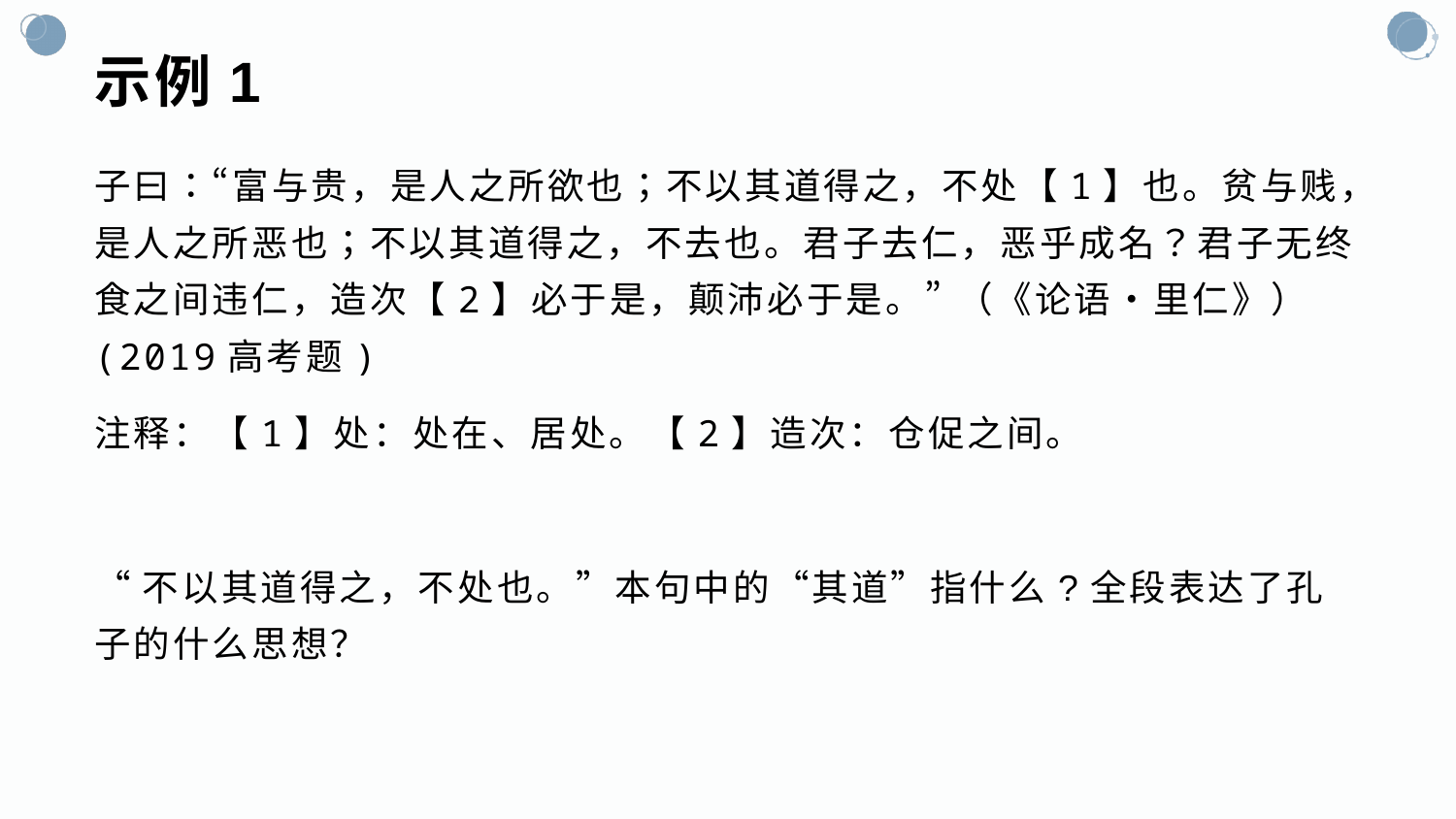

# 示例1
子曰：“富与贵，是人之所欲也；不以其道得之，不处【1】也。贫与贱，是人之所恶也；不以其道得之，不去也。君子去仁，恶乎成名？君子无终食之间违仁，造次【2】必于是，颠沛必于是。” （《论语・里仁》）(2019高考题)
注释：【1】处：处在、居处。【2】造次：仓促之间。

“不以其道得之，不处也。”本句中的“其道”指什么?全段表达了孔子的什么思想？